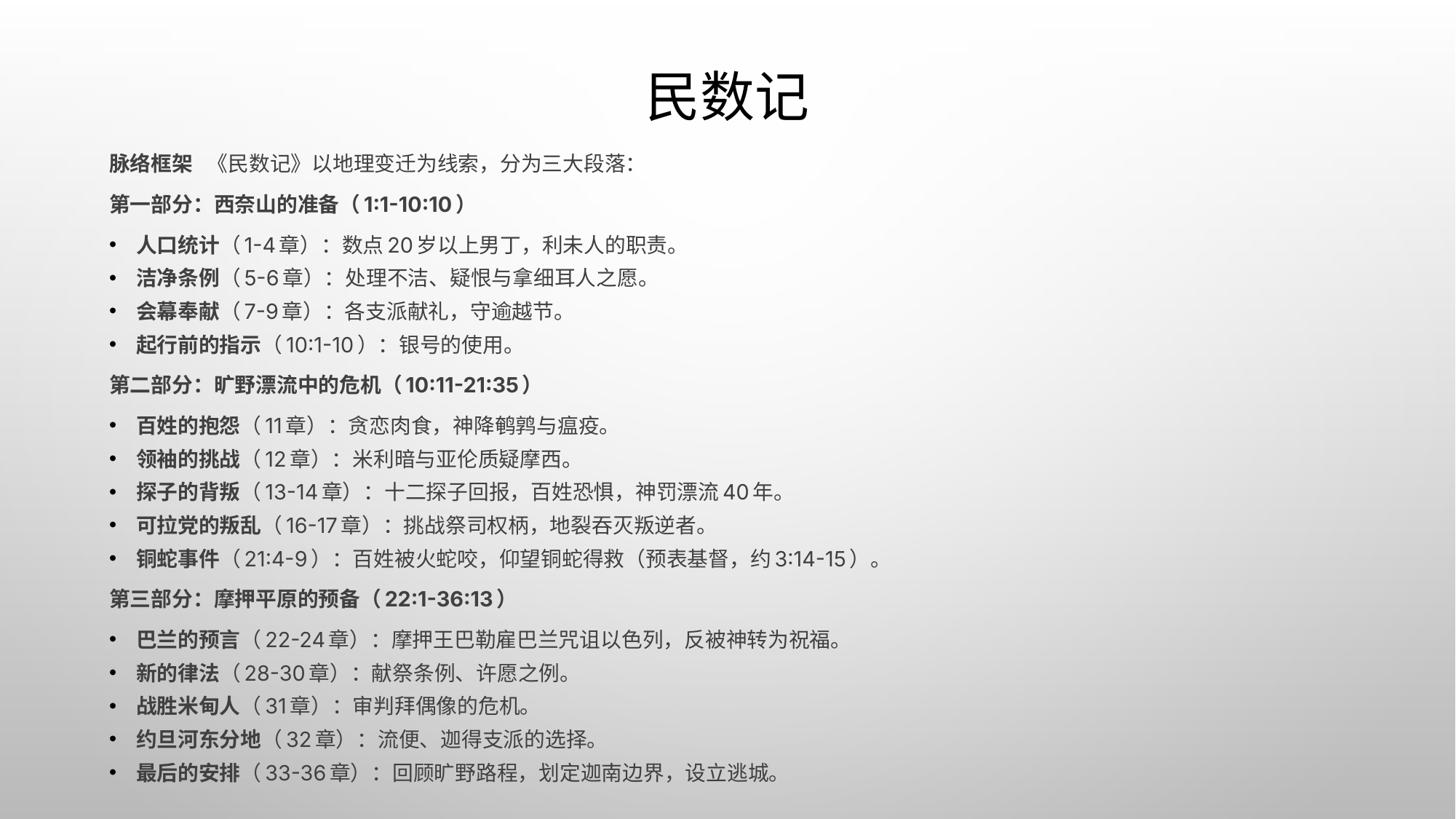

# 民数记
脉络框架   《民数记》以地理变迁为线索，分为三大段落：
第一部分：西奈山的准备（1:1-10:10）
人口统计（1-4章）：数点20岁以上男丁，利未人的职责。
洁净条例（5-6章）：处理不洁、疑恨与拿细耳人之愿。
会幕奉献（7-9章）：各支派献礼，守逾越节。
起行前的指示（10:1-10）：银号的使用。
第二部分：旷野漂流中的危机（10:11-21:35）
百姓的抱怨（11章）：贪恋肉食，神降鹌鹑与瘟疫。
领袖的挑战（12章）：米利暗与亚伦质疑摩西。
探子的背叛（13-14章）：十二探子回报，百姓恐惧，神罚漂流40年。
可拉党的叛乱（16-17章）：挑战祭司权柄，地裂吞灭叛逆者。
铜蛇事件（21:4-9）：百姓被火蛇咬，仰望铜蛇得救（预表基督，约3:14-15）。
第三部分：摩押平原的预备（22:1-36:13）
巴兰的预言（22-24章）：摩押王巴勒雇巴兰咒诅以色列，反被神转为祝福。
新的律法（28-30章）：献祭条例、许愿之例。
战胜米甸人（31章）：审判拜偶像的危机。
约旦河东分地（32章）：流便、迦得支派的选择。
最后的安排（33-36章）：回顾旷野路程，划定迦南边界，设立逃城。